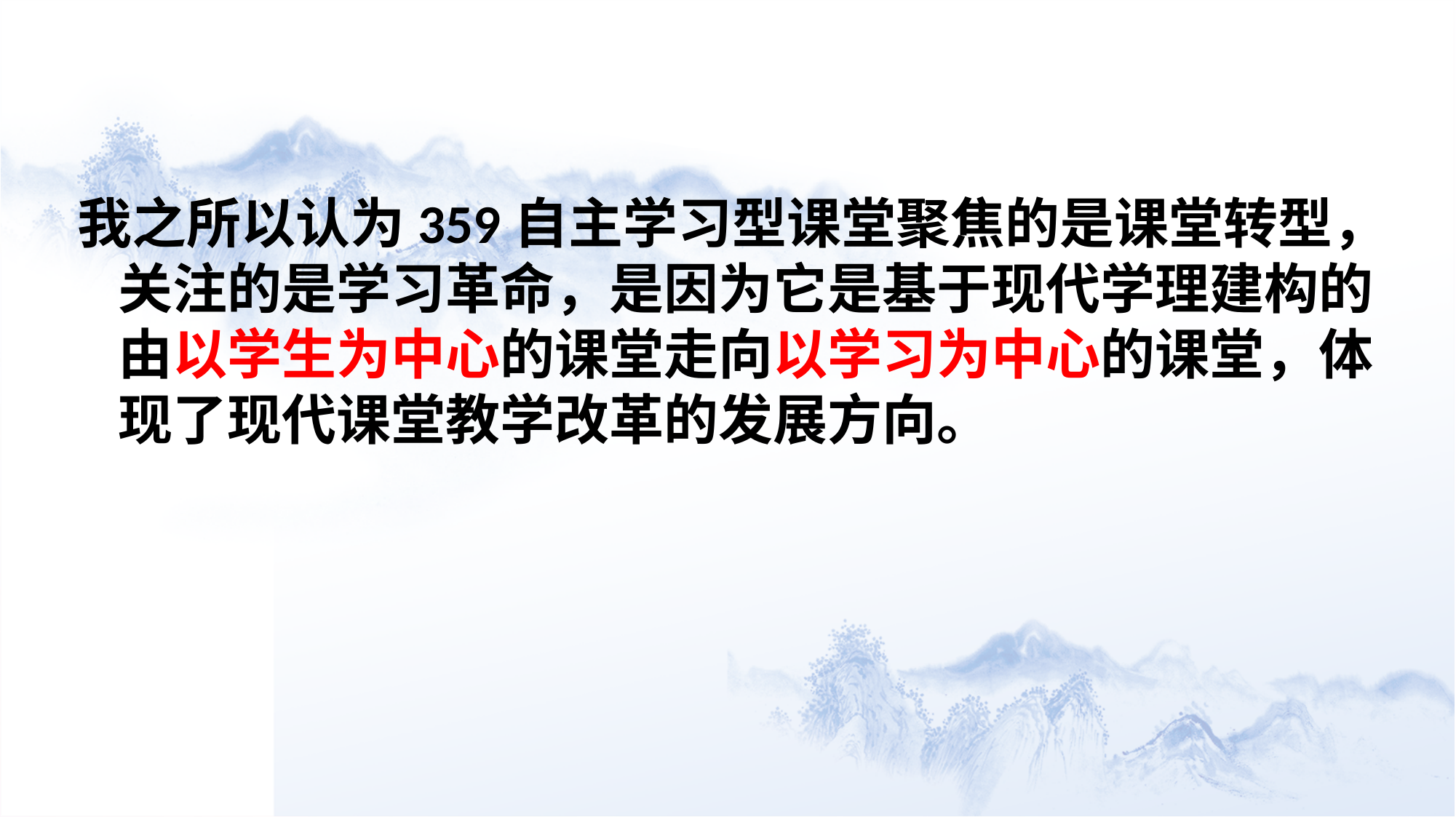

#
我之所以认为359自主学习型课堂聚焦的是课堂转型，关注的是学习革命，是因为它是基于现代学理建构的由以学生为中心的课堂走向以学习为中心的课堂，体现了现代课堂教学改革的发展方向。